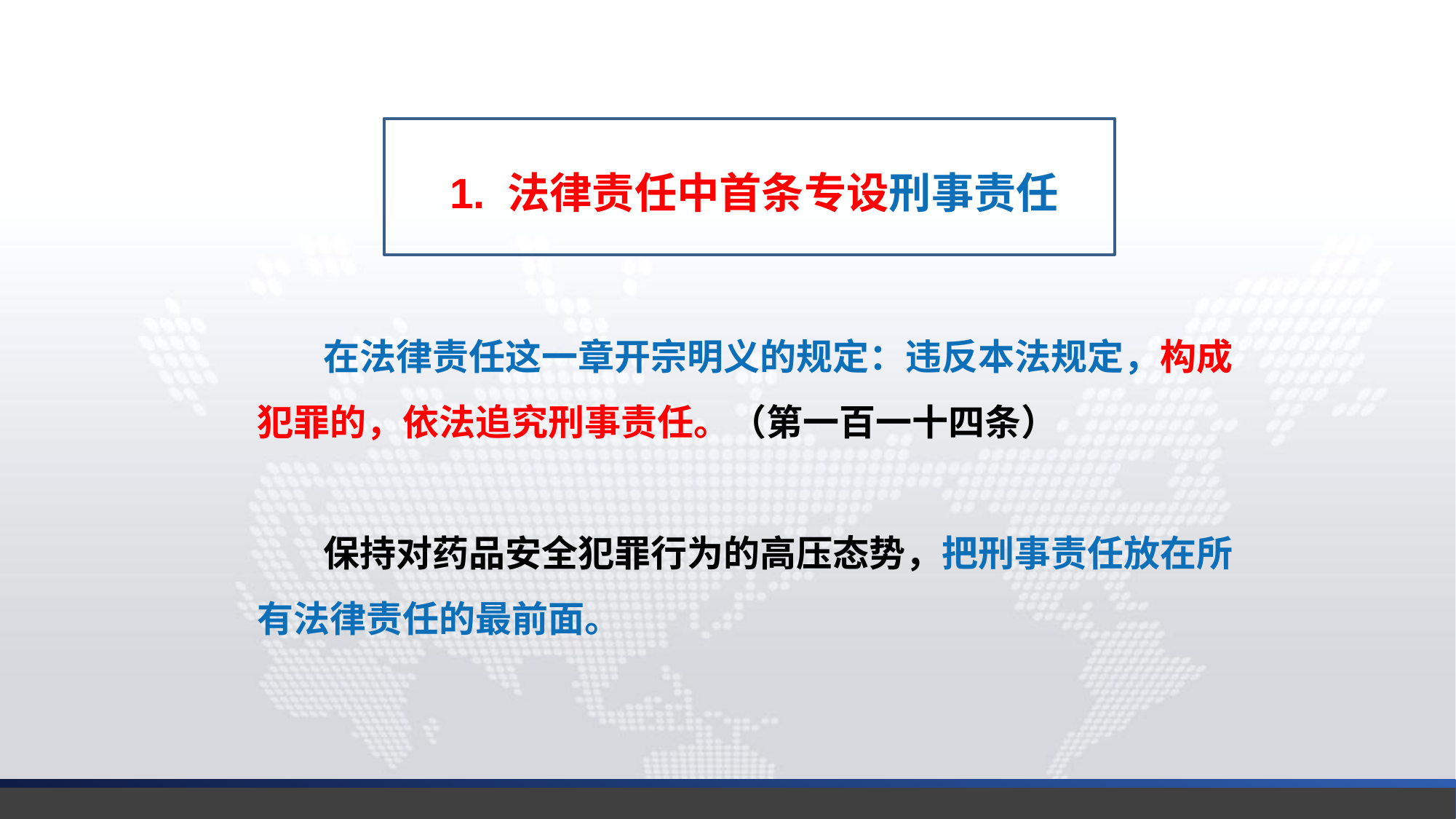

1. 法律责任中首条专设刑事责任
       在法律责任这一章开宗明义的规定：违反本法规定，构成犯罪的，依法追究刑事责任。（第一百一十四条）

       保持对药品安全犯罪行为的高压态势，把刑事责任放在所有法律责任的最前面。

延时符